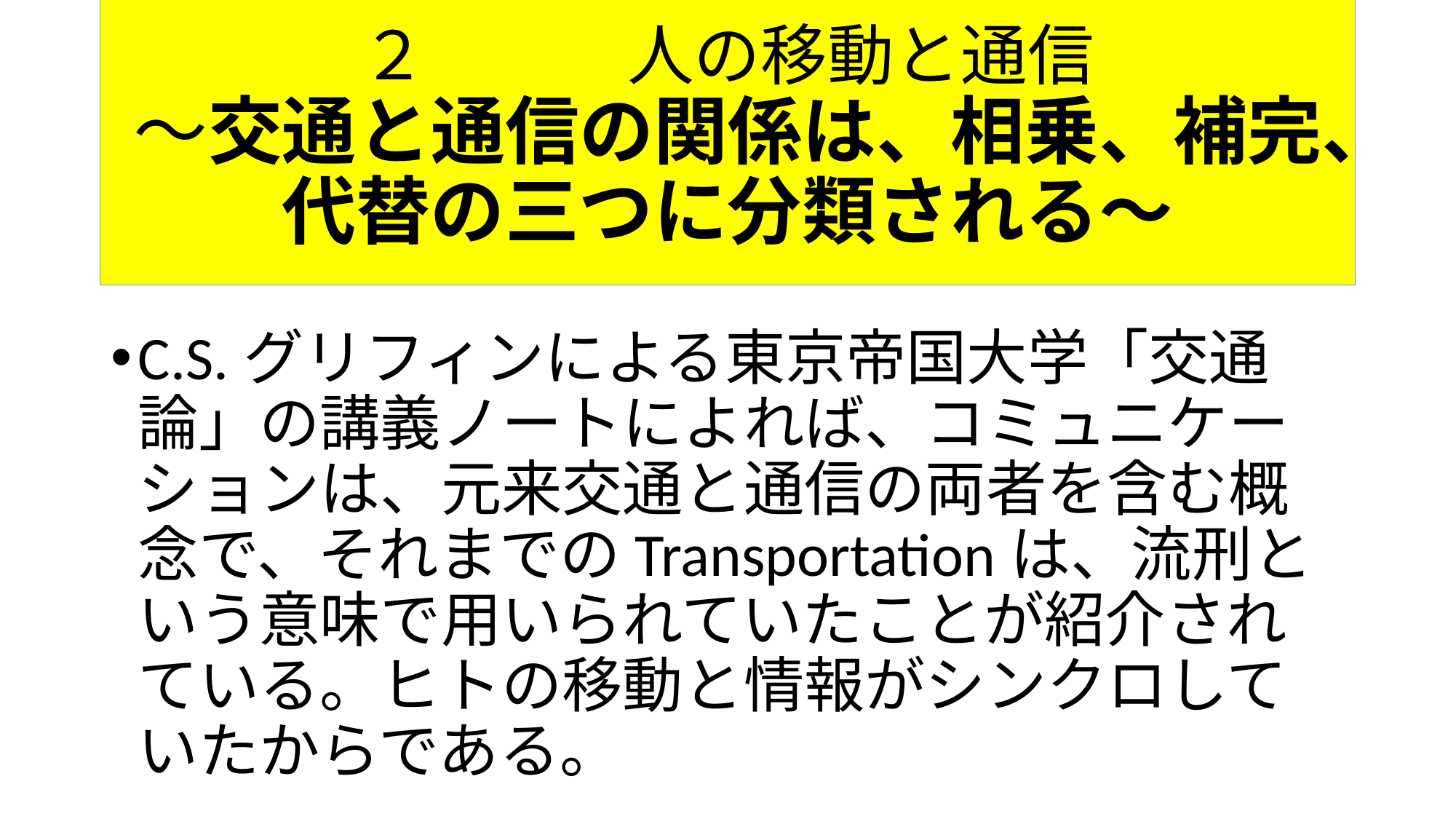

# ２　　　人の移動と通信 ～交通と通信の関係は、相乗、補完、代替の三つに分類される～
C.S.グリフィンによる東京帝国大学「交通論」の講義ノートによれば、コミュニケーションは、元来交通と通信の両者を含む概念で、それまでのTransportationは、流刑という意味で用いられていたことが紹介されている。ヒトの移動と情報がシンクロしていたからである。